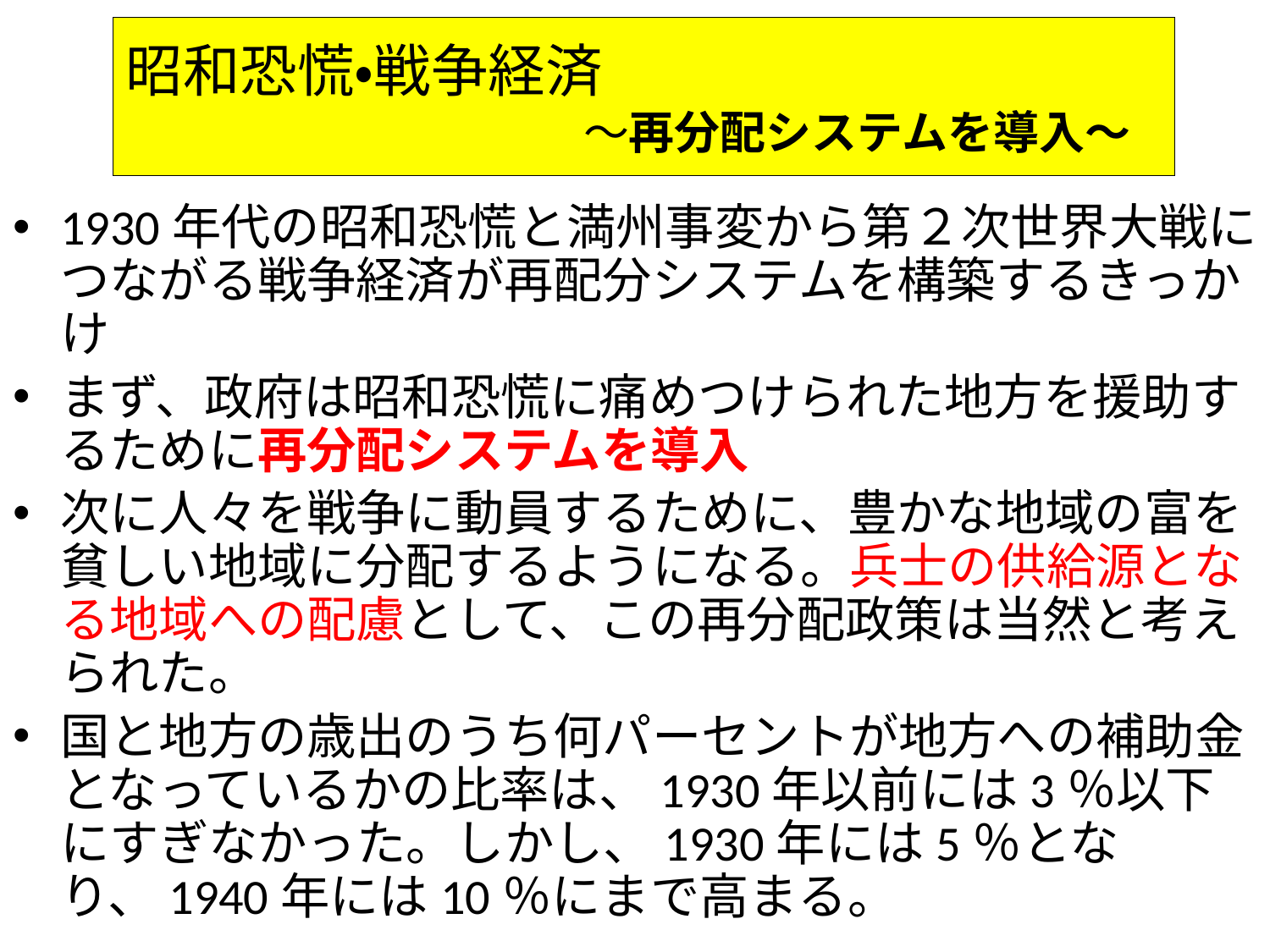

# 昭和恐慌・戦争経済 　　　　　　　　　　～再分配システムを導入～
1930年代の昭和恐慌と満州事変から第２次世界大戦につながる戦争経済が再配分システムを構築するきっかけ
まず、政府は昭和恐慌に痛めつけられた地方を援助するために再分配システムを導入
次に人々を戦争に動員するために、豊かな地域の富を貧しい地域に分配するようになる。兵士の供給源となる地域への配慮として、この再分配政策は当然と考えられた。
国と地方の歳出のうち何パーセントが地方への補助金となっているかの比率は、1930年以前には3％以下にすぎなかった。しかし、1930年には5％となり、1940年には10％にまで高まる。